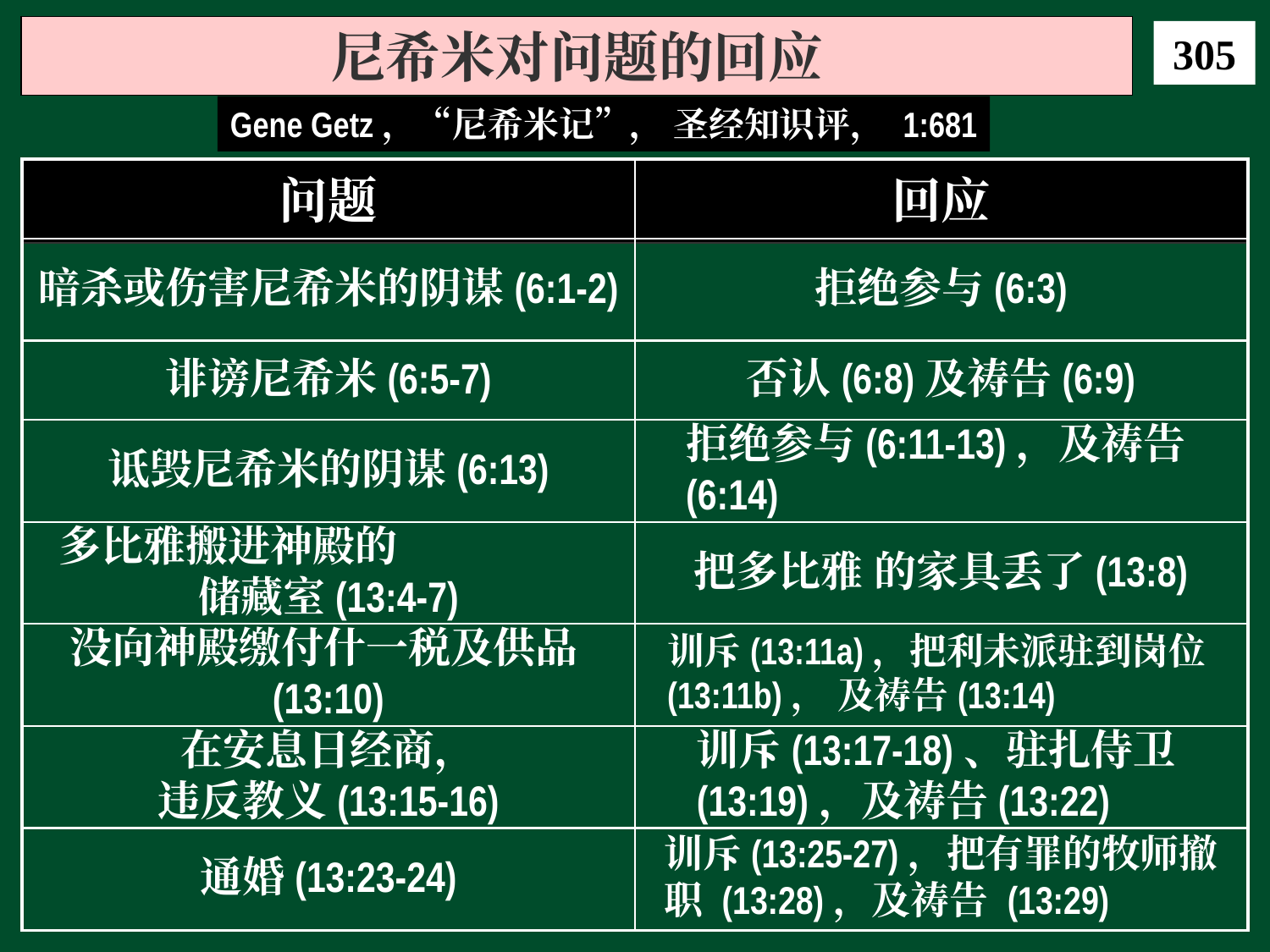

尼希米对问题的回应
305
Gene Getz，“尼希米记”， 圣经知识评， 1:681

问题

回应

暗杀或伤害尼希米的阴谋(6:1-2)

拒绝参与(6:3)

诽谤尼希米(6:5-7)

否认(6:8)及祷告(6:9)

诋毁尼希米的阴谋(6:13)

拒绝参与(6:11-13)，及祷告(6:14)

 多比雅搬进神殿的                      储藏室(13:4-7)

把多比雅 的家具丢了(13:8)

没向神殿缴付什一税及供品(13:10)

训斥(13:11a)，把利未派驻到岗位(13:11b)， 及祷告(13:14)

在安息日经商，
违反教义(13:15-16)

训斥(13:17-18)、驻扎侍卫(13:19)，及祷告(13:22)

通婚(13:23-24)

训斥(13:25-27)，把有罪的牧师撤职 (13:28)，及祷告 (13:29)